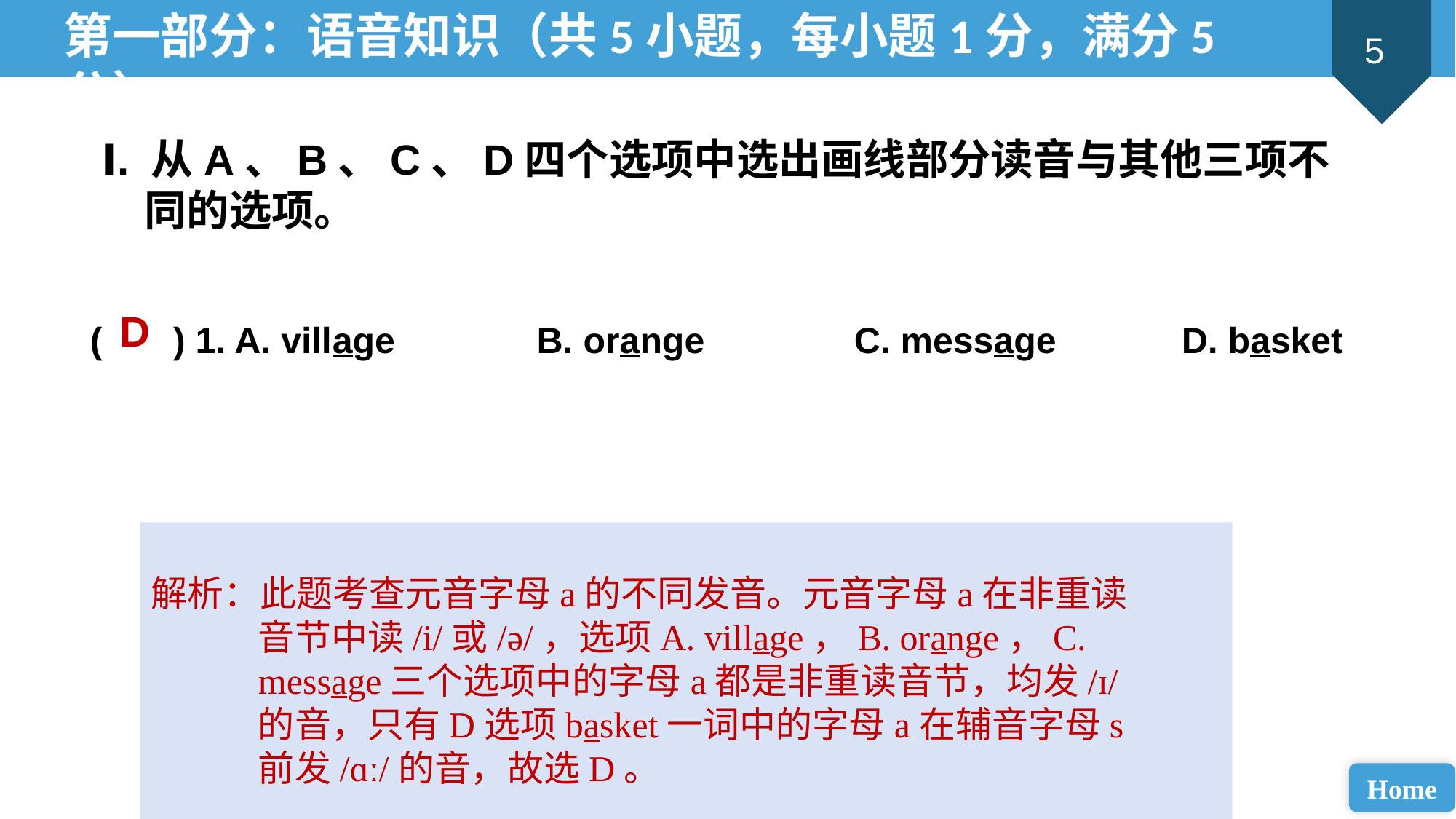

第一部分：语音知识（共5小题，每小题1分，满分5分）
Ⅰ. 从A、B、C、D四个选项中选出画线部分读音与其他三项不同的选项。
D
(       ) 1. A. village		 B. orange 		C. message 		D. basket

解析：此题考查元音字母a的不同发音。元音字母a在非重读音节中读/i/或/ə/，选项A. village，B. orange，C. message三个选项中的字母a都是非重读音节，均发/ɪ/的音，只有D选项basket一词中的字母a在辅音字母s前发/ɑː/的音，故选D。